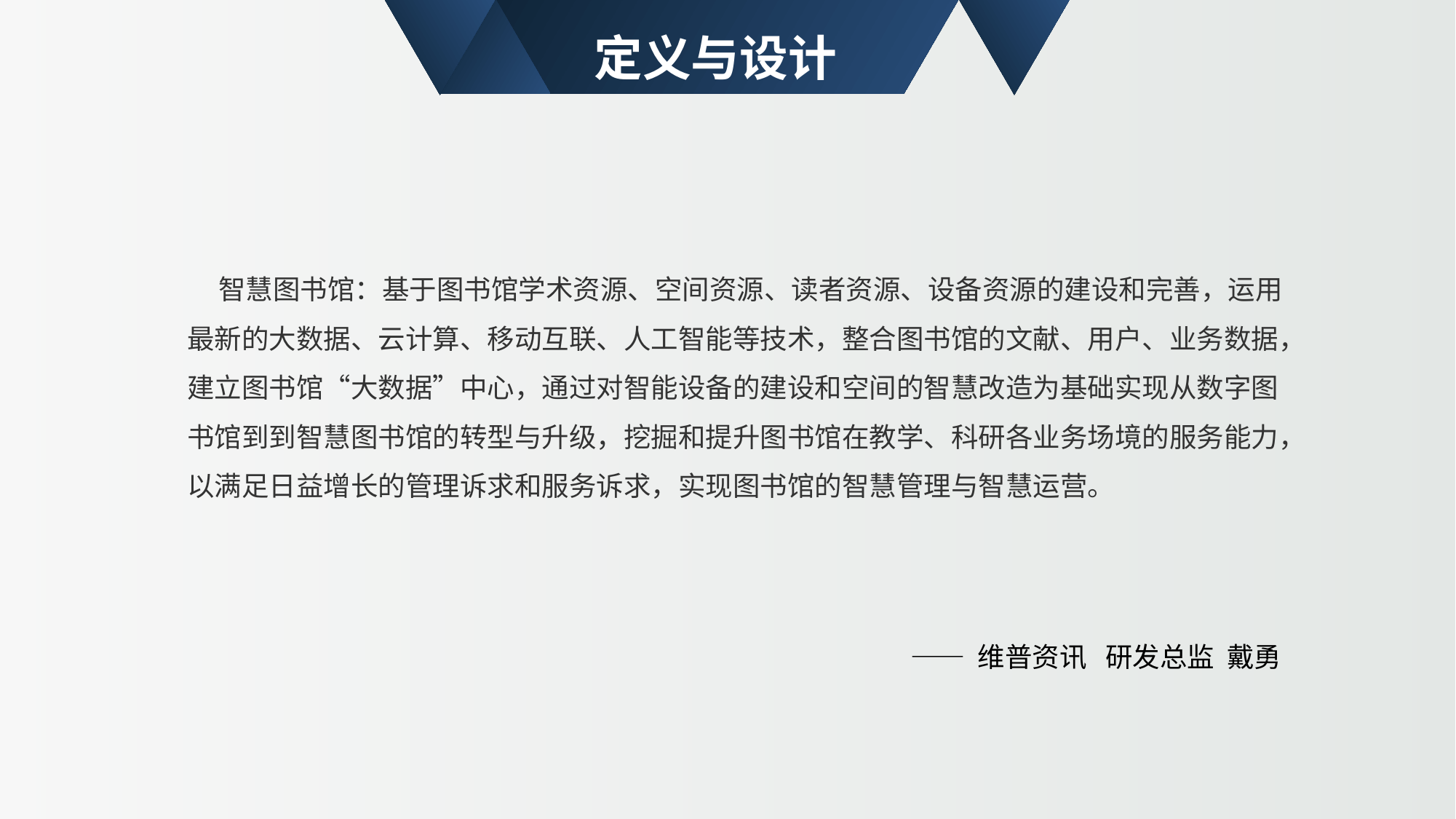

定义与设计
    智慧图书馆：基于图书馆学术资源、空间资源、读者资源、设备资源的建设和完善，运用最新的大数据、云计算、移动互联、人工智能等技术，整合图书馆的文献、用户、业务数据，建立图书馆“大数据”中心，通过对智能设备的建设和空间的智慧改造为基础实现从数字图书馆到到智慧图书馆的转型与升级，挖掘和提升图书馆在教学、科研各业务场境的服务能力，以满足日益增长的管理诉求和服务诉求，实现图书馆的智慧管理与智慧运营。
—— 维普资讯   研发总监  戴勇